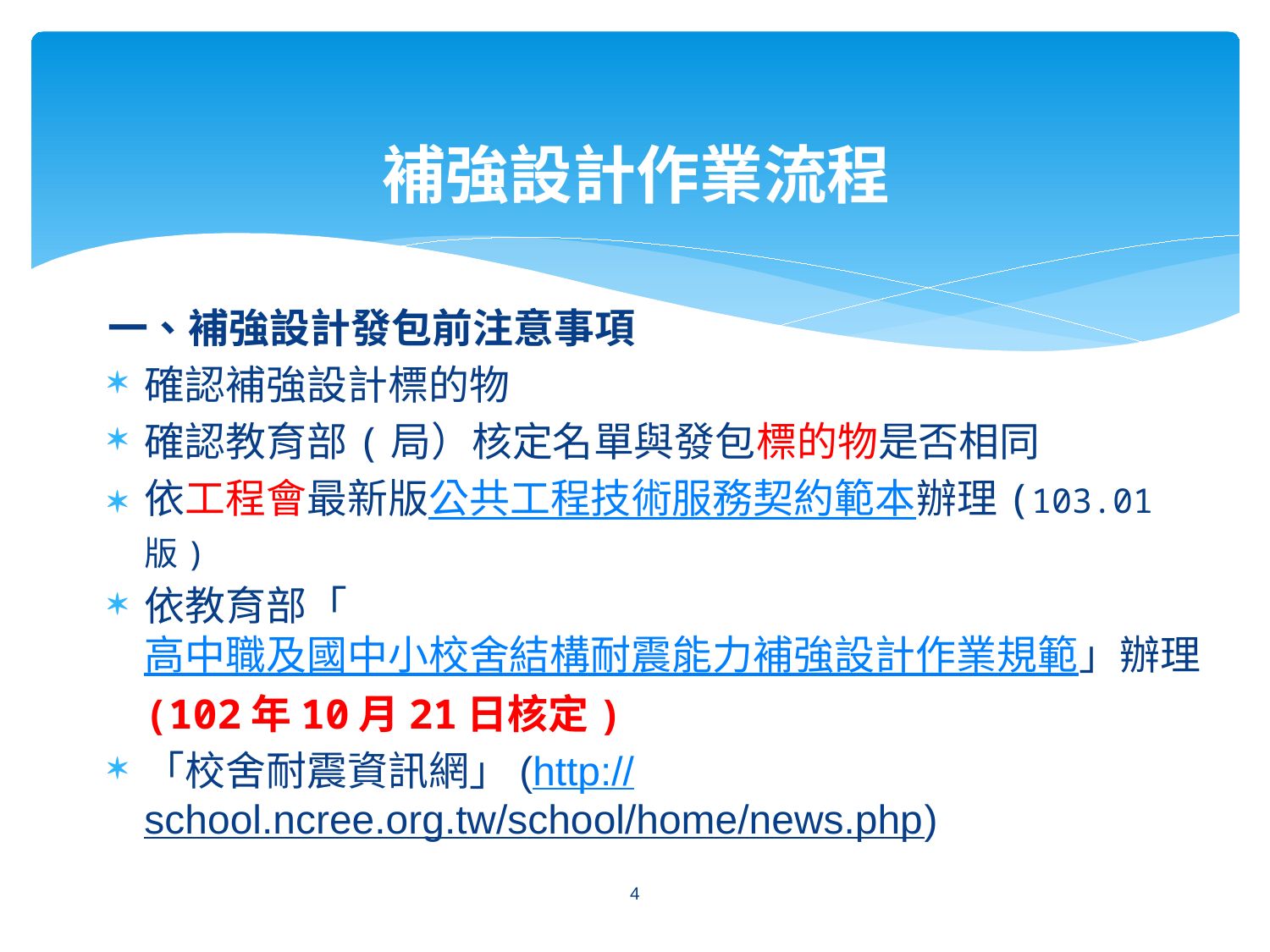

# 補強設計作業流程
一、補強設計發包前注意事項
確認補強設計標的物
確認教育部(局）核定名單與發包標的物是否相同
依工程會最新版公共工程技術服務契約範本辦理(103.01版)
依教育部「高中職及國中小校舍結構耐震能力補強設計作業規範」辦理(102年10月21日核定)
「校舍耐震資訊網」(http://school.ncree.org.tw/school/home/news.php)

4